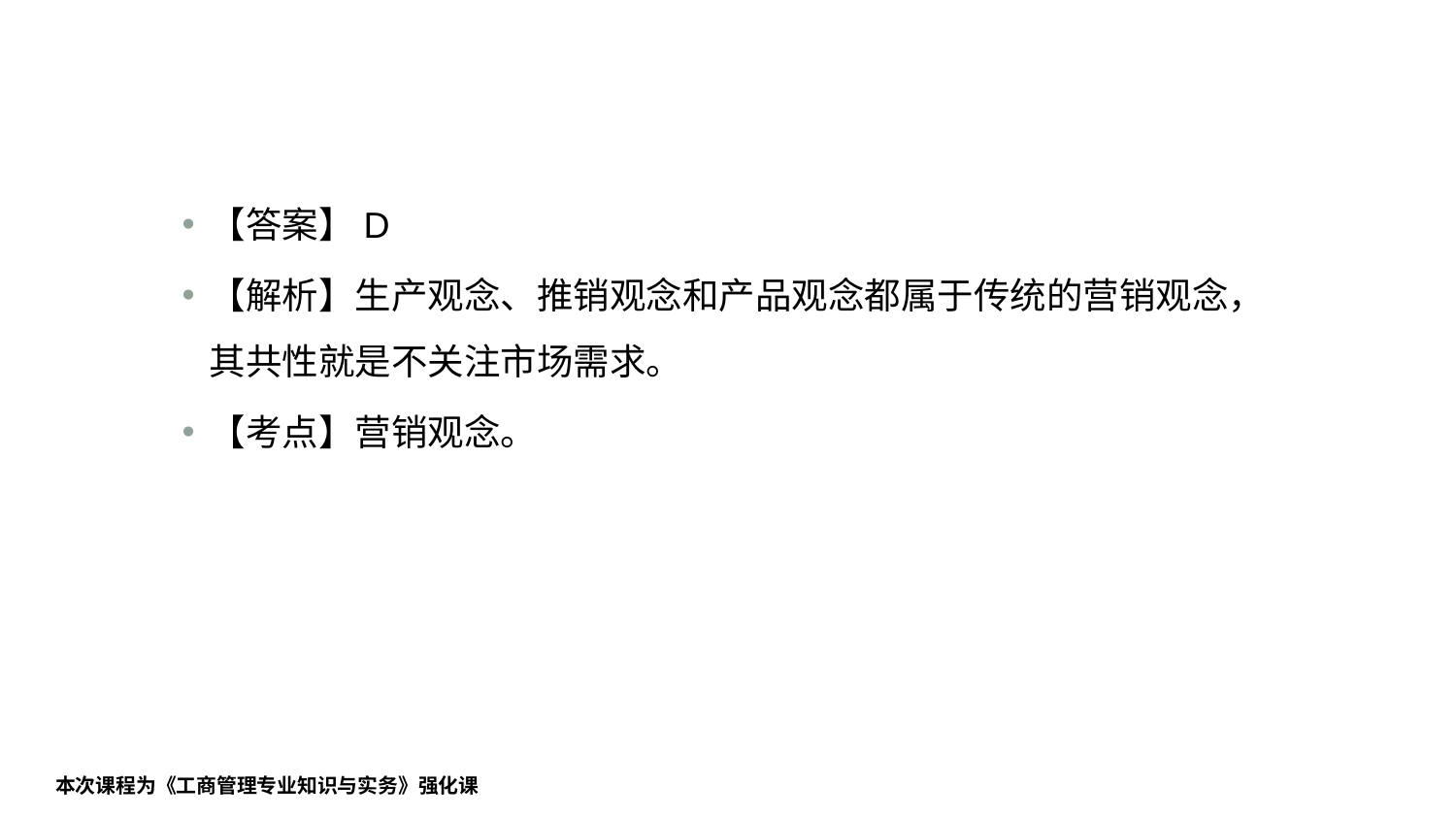

#
【答案】D
【解析】生产观念、推销观念和产品观念都属于传统的营销观念，其共性就是不关注市场需求。
【考点】营销观念。